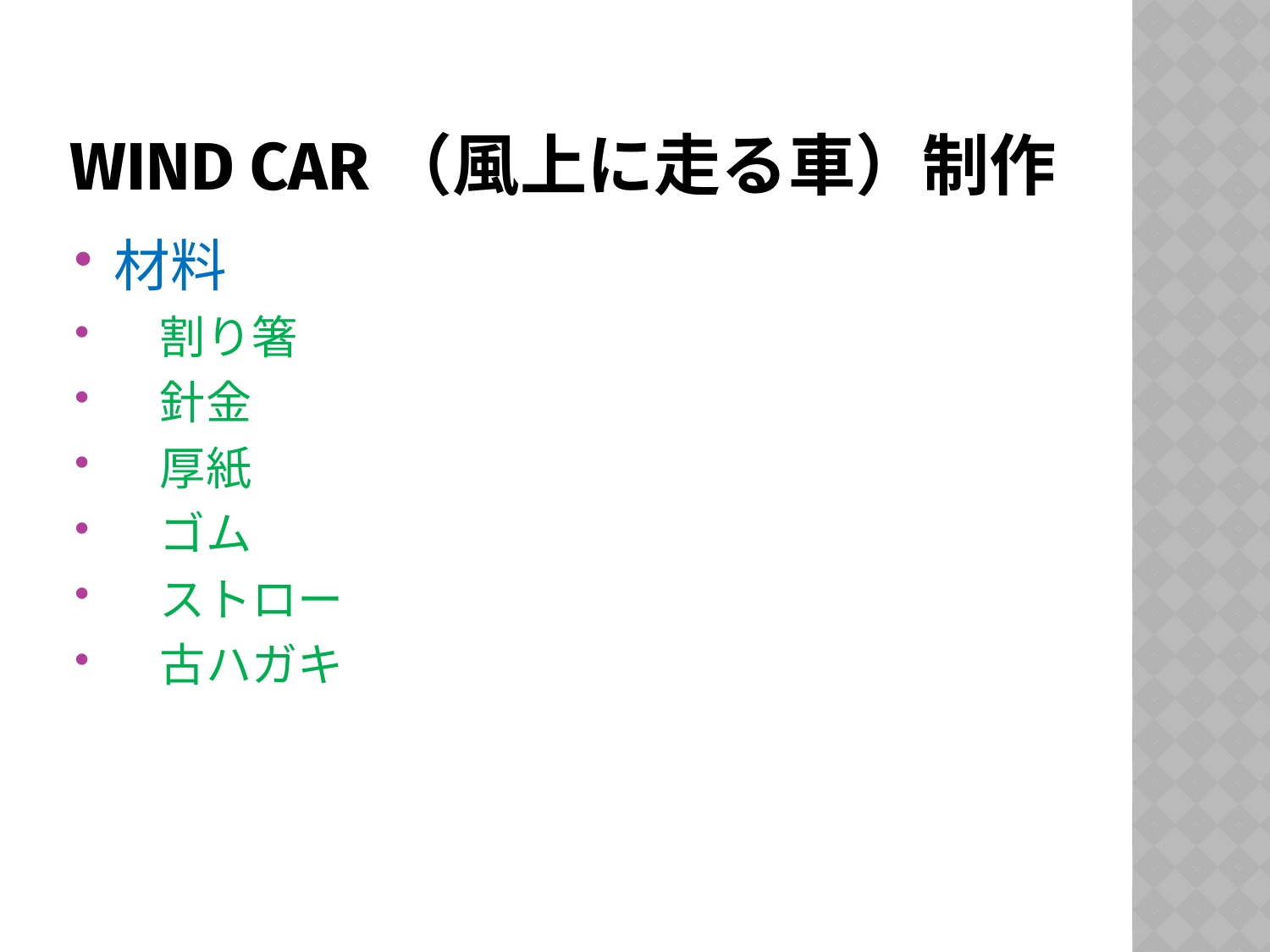

# Wind CAR（風上に走る車）制作
材料
　割り箸
　針金
　厚紙
　ゴム
　ストロー
　古ハガキ